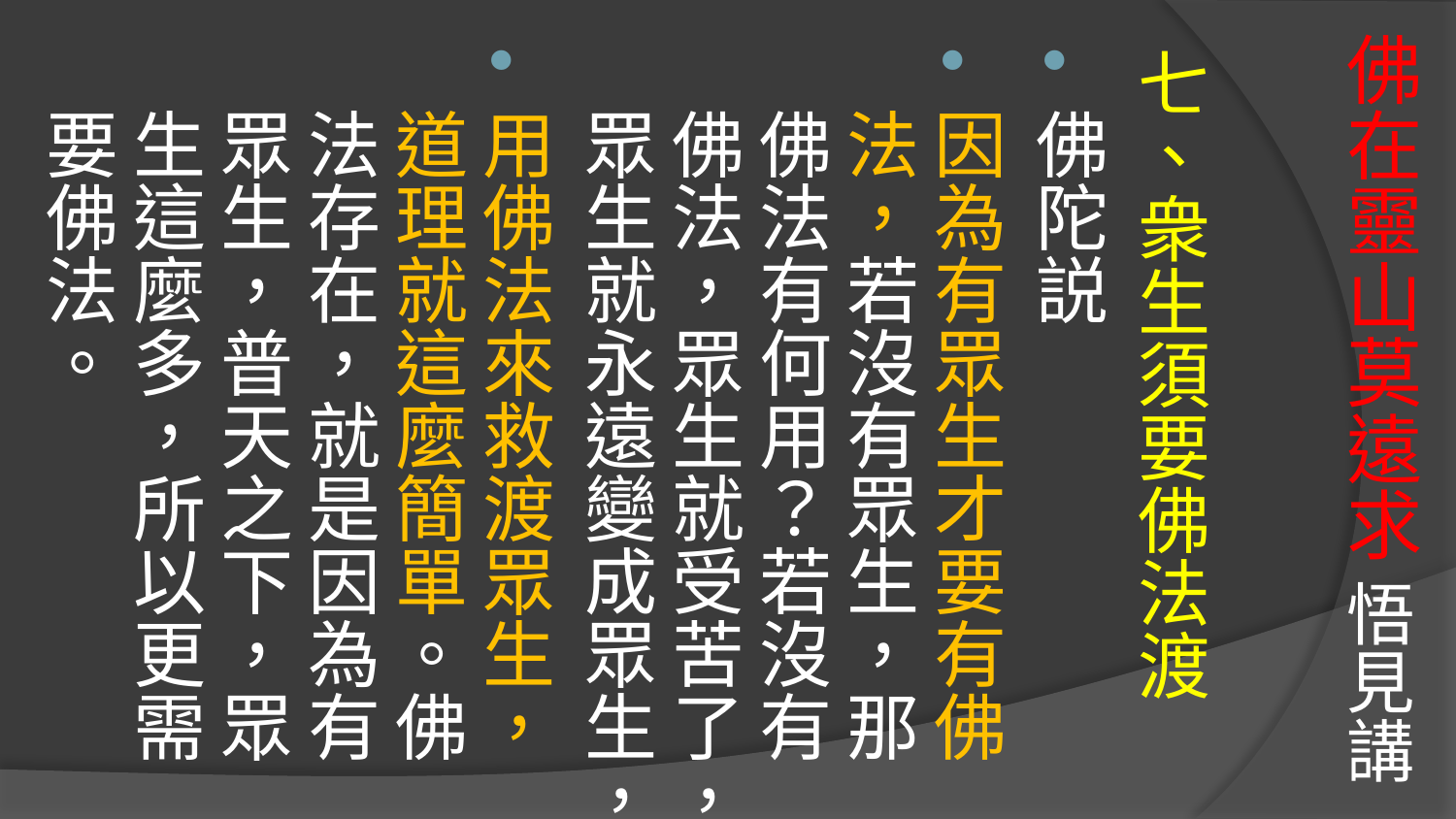

# 佛在靈山莫遠求 悟見講
七、衆生須要佛法渡
佛陀説
因為有眾生才要有佛法，若沒有眾生，那佛法有何用？若沒有佛法，眾生就受苦了，眾生就永遠變成眾生，
用佛法來救渡眾生，道理就這麼簡單。佛法存在，就是因為有眾生，普天之下，眾生這麼多，所以更需要佛法。